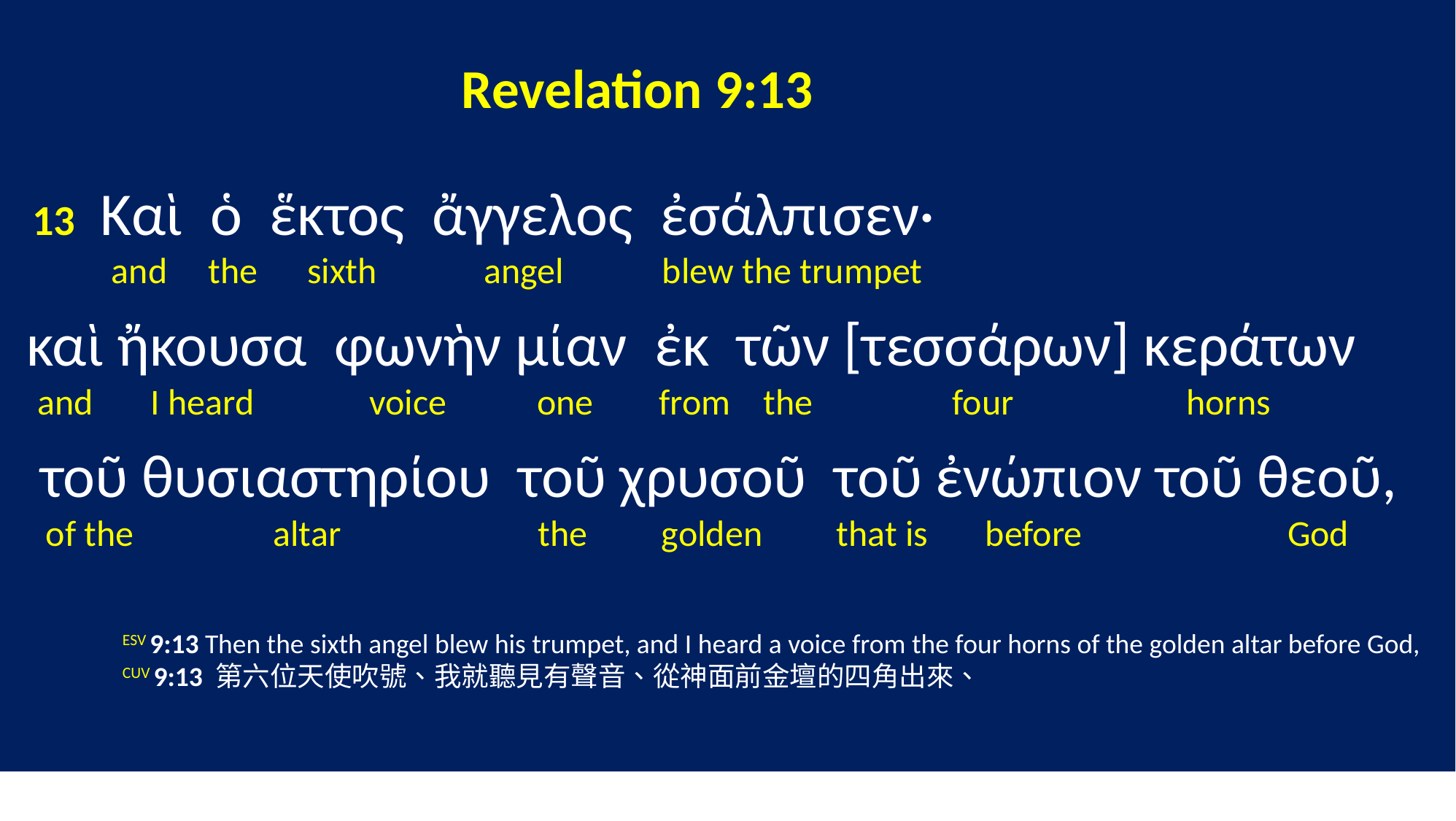

Revelation 9:13

  13  Καὶ  ὁ  ἕκτος  ἄγγελος  ἐσάλπισεν·
            and     the      sixth             angel            blew the trumpet

 καὶ ἤκουσα  φωνὴν μίαν  ἐκ  τῶν [τεσσάρων] κεράτων
   and       I heard              voice           one        from    the                 four                     horns

  τοῦ θυσιαστηρίου  τοῦ χρυσοῦ  τοῦ ἐνώπιον τοῦ θεοῦ,
    of the                 altar                        the         golden         that is       before                         God

	ESV 9:13 Then the sixth angel blew his trumpet, and I heard a voice from the four horns of the golden altar before God,
	CUV 9:13 第六位天使吹號、我就聽見有聲音、從神面前金壇的四角出來、